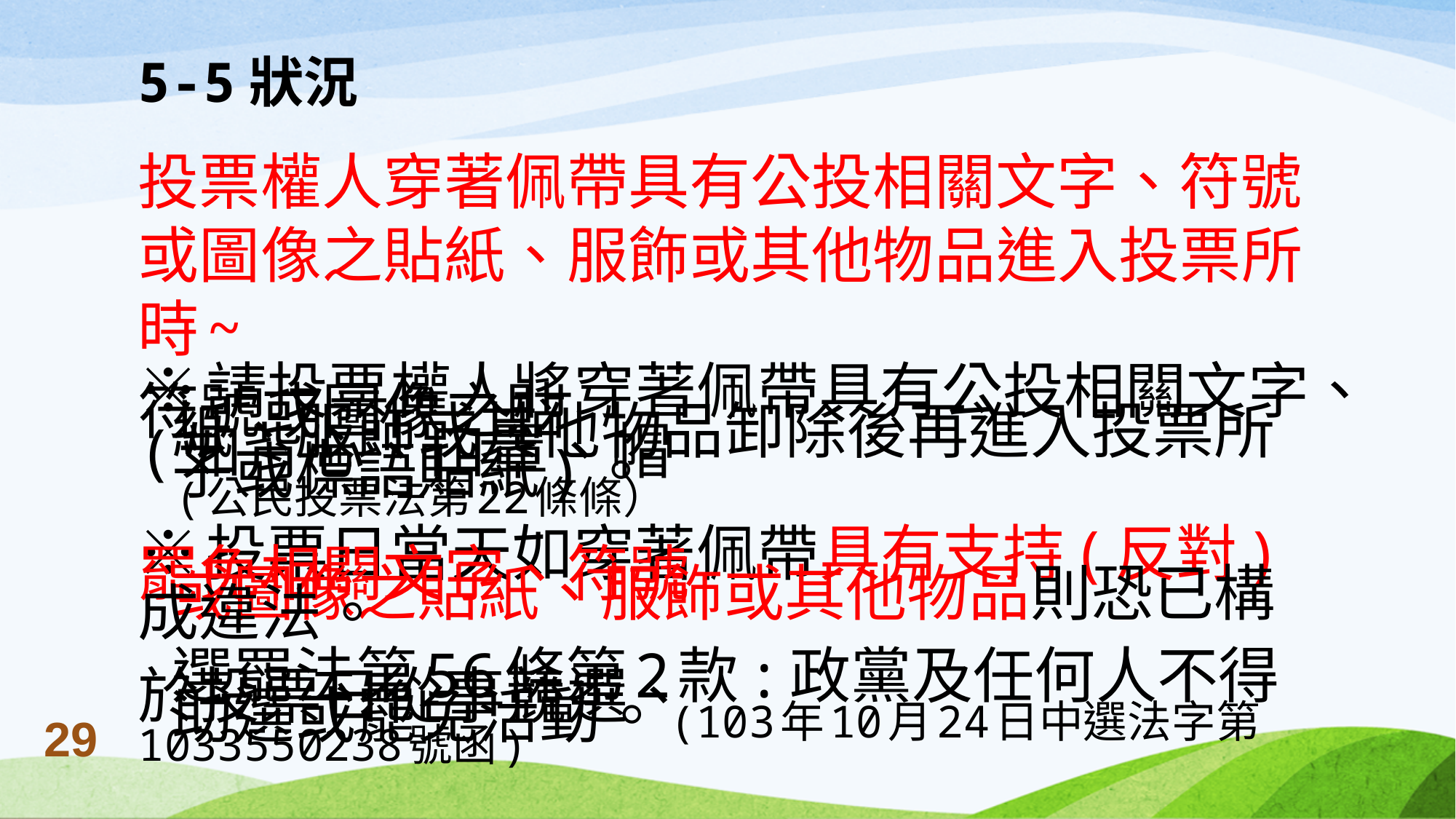

# 5-5狀況
投票權人穿著佩帶具有公投相關文字、符號或圖像之貼紙、服飾或其他物品進入投票所時~

※請投票權人將穿著佩帶具有公投相關文字、符號或圖像之貼
  紙、服飾或其他物品卸除後再進入投票所(如背心、口罩、帽
  子或標語貼紙)。
 (公民投票法第22條條）

※投票日當天如穿著佩帶具有支持(反對)罷免相關文字、符號
  或圖像之貼紙、服飾或其他物品則恐已構成違法。

  選罷法第56條第2款:政黨及任何人不得於投票日從事競選、
  助選或罷免活動。(103年10月24日中選法字第1033550238號函)

29